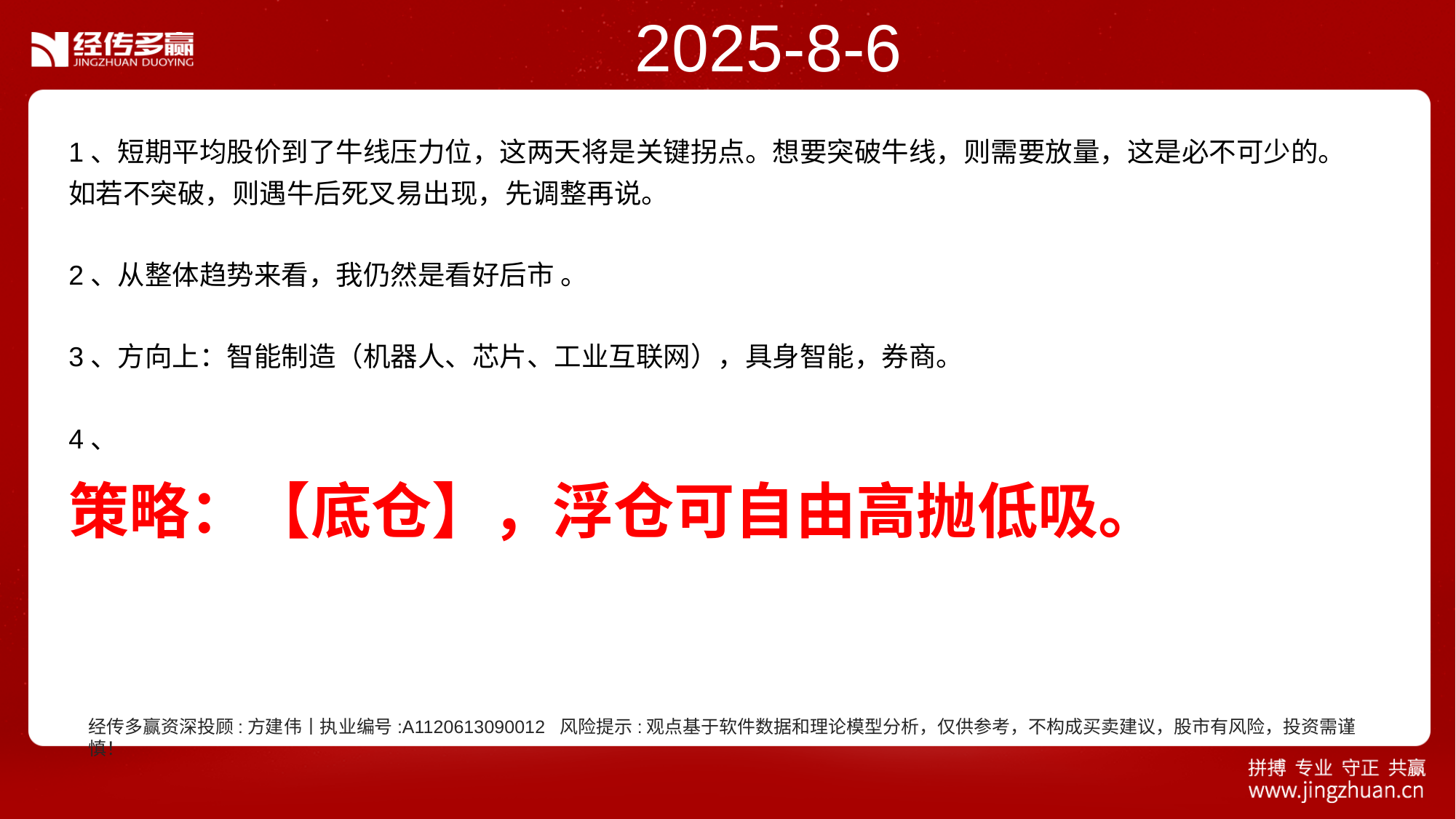

2025-8-6
1、短期平均股价到了牛线压力位，这两天将是关键拐点。想要突破牛线，则需要放量，这是必不可少的。
如若不突破，则遇牛后死叉易出现，先调整再说。

2、从整体趋势来看，我仍然是看好后市 。

3、方向上：智能制造（机器人、芯片、工业互联网），具身智能，券商。

4、
策略：【底仓】，浮仓可自由高抛低吸。